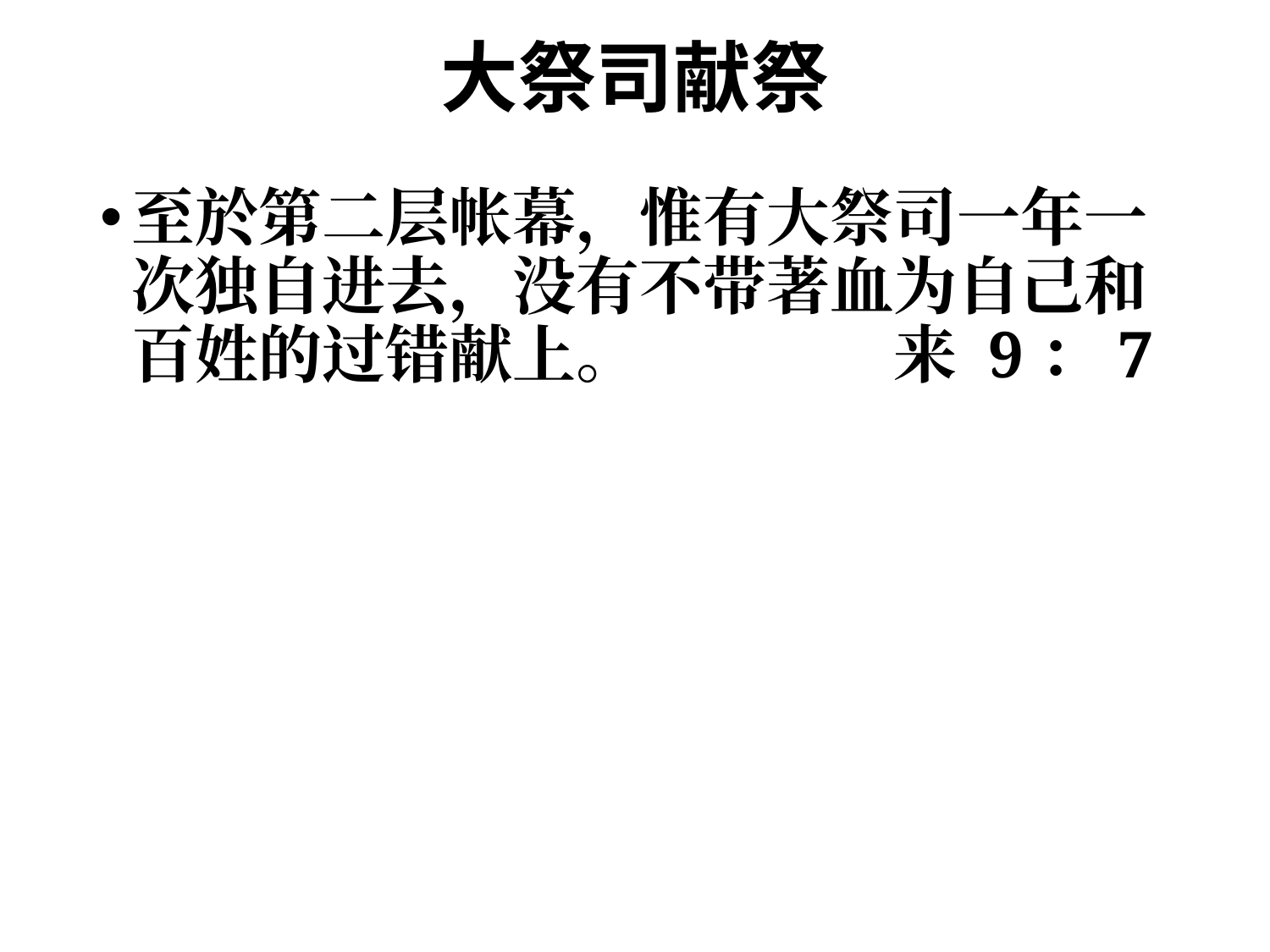

# 大祭司献祭
至於第二层帐幕，惟有大祭司一年一次独自进去，没有不带著血为自己和百姓的过错献上。		来 9：7